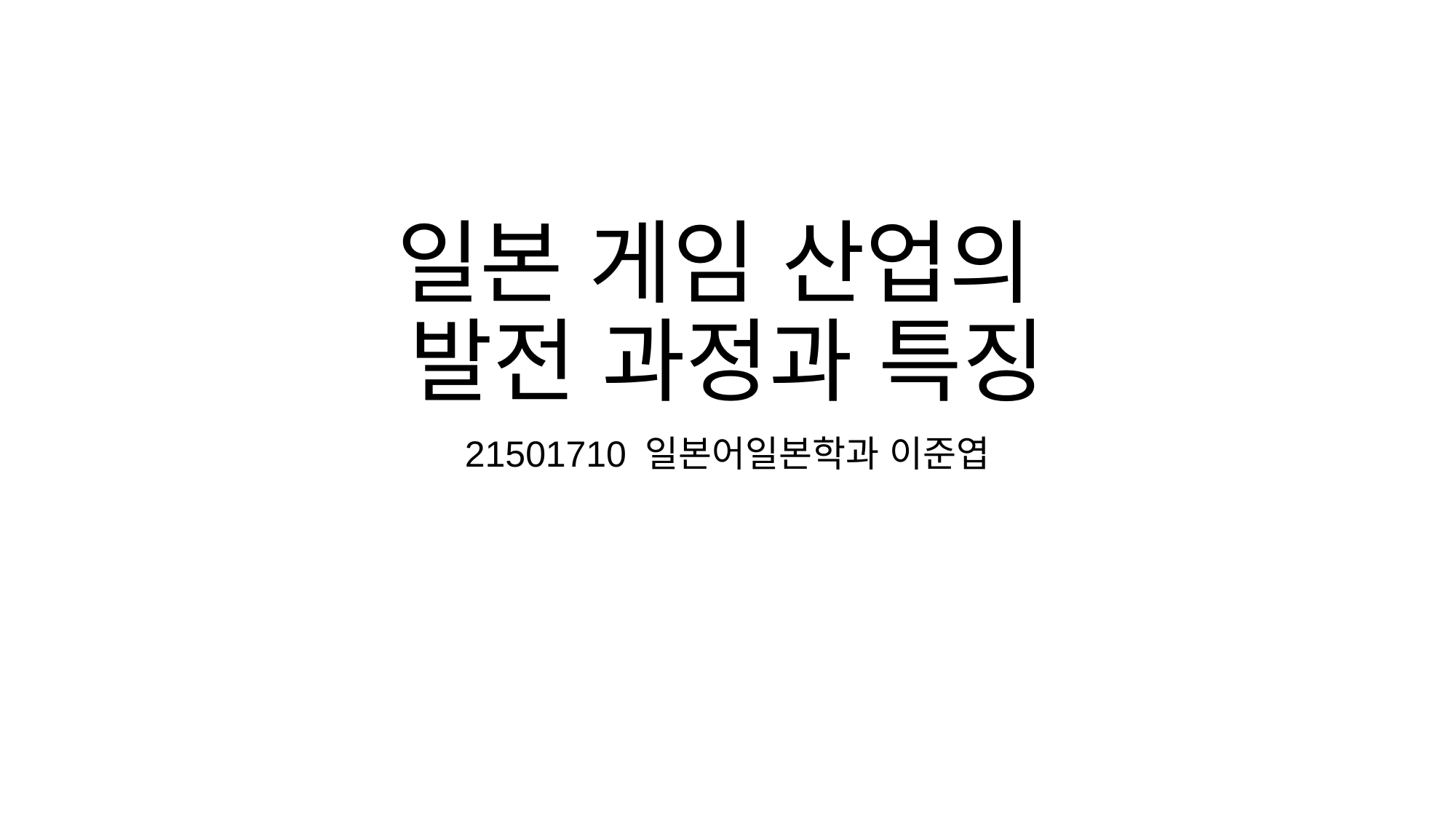

# 일본 게임 산업의 발전 과정과 특징
21501710 일본어일본학과 이준엽